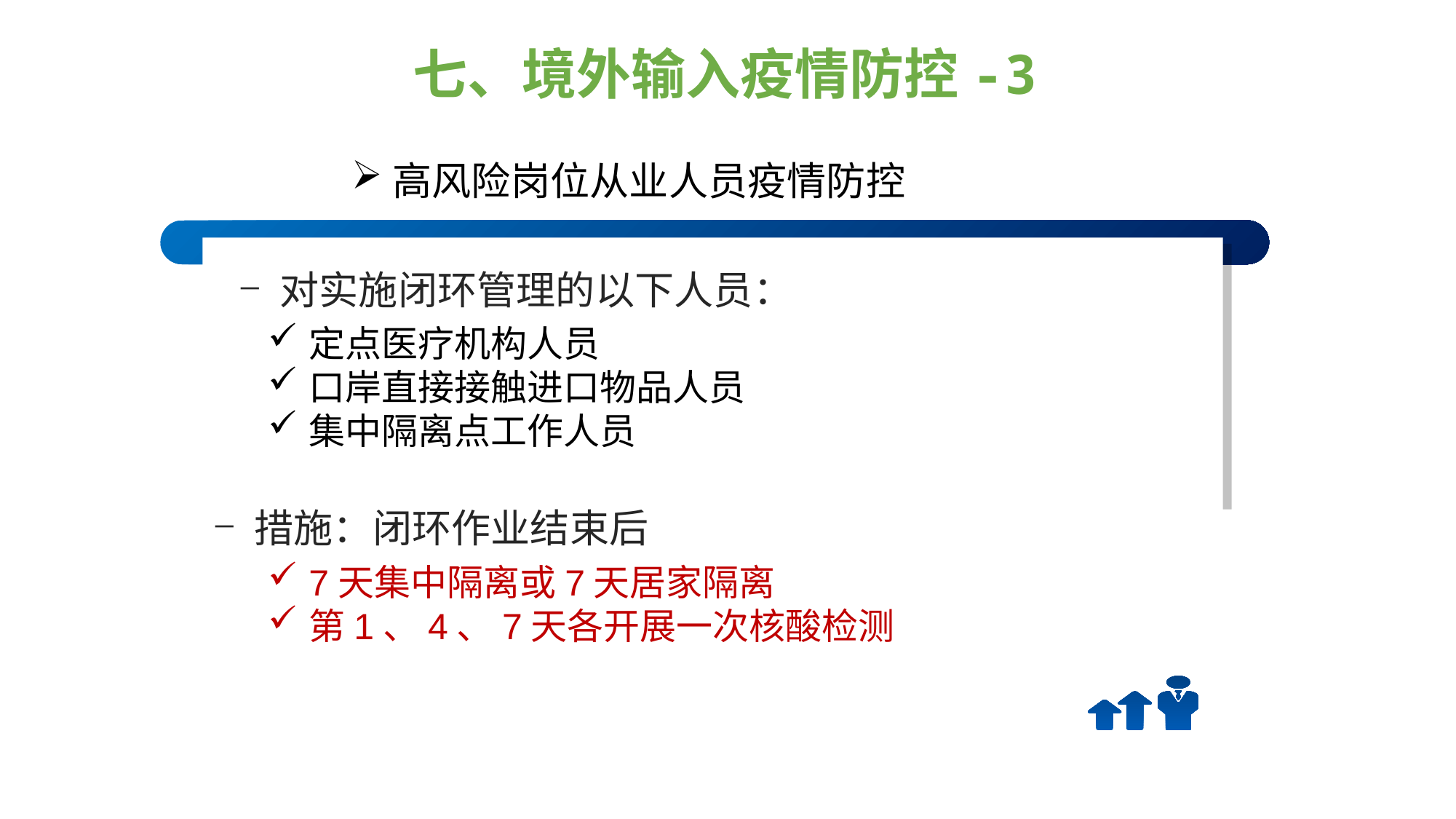

七、境外输入疫情防控-3
高风险岗位从业人员疫情防控

对实施闭环管理的以下人员：
定点医疗机构人员
口岸直接接触进口物品人员
集中隔离点工作人员

措施：闭环作业结束后
7天集中隔离或7天居家隔离
第1、4、7天各开展一次核酸检测